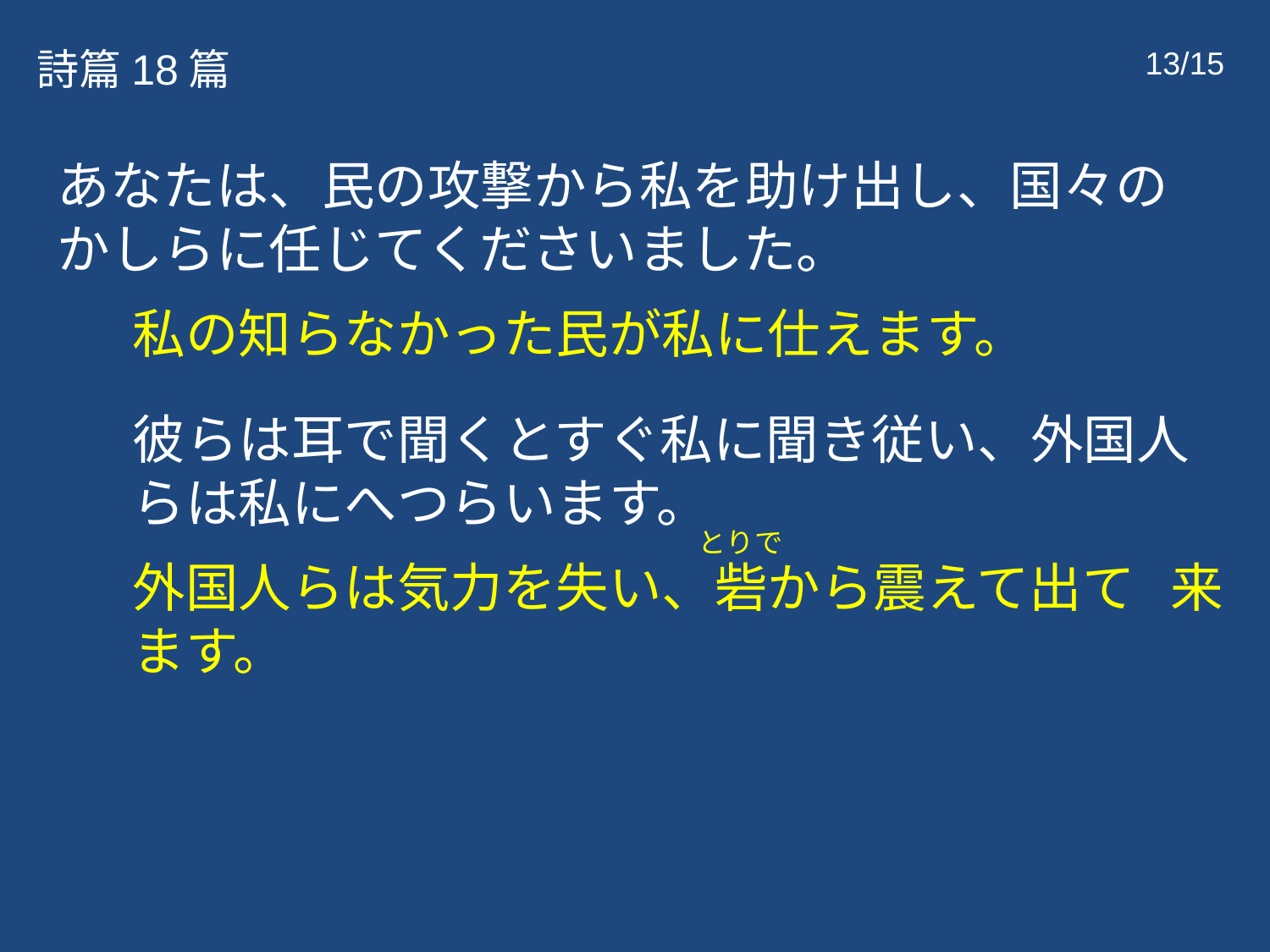

詩篇18篇
13/15
あなたは、民の攻撃から私を助け出し、国々の かしらに任じてくださいました。
私の知らなかった民が私に仕えます。
彼らは耳で聞くとすぐ私に聞き従い、外国人らは私にへつらいます。
外国人らは気力を失い、砦から震えて出て   来ます。
とりで